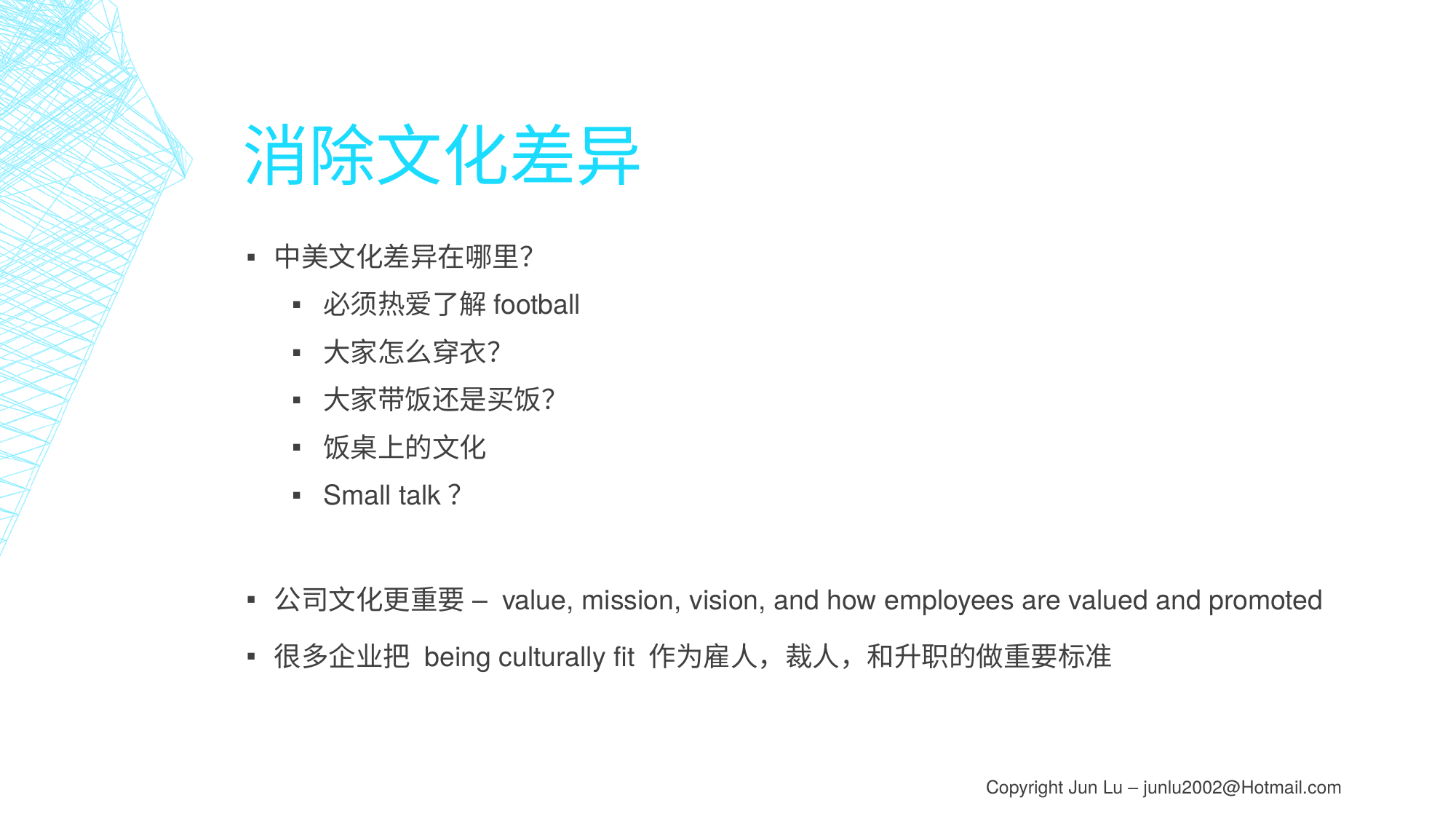

# 消除文化差异
中美文化差异在哪里？
必须热爱了解football
大家怎么穿衣？
大家带饭还是买饭？
饭桌上的文化
Small talk？

公司文化更重要 – value, mission, vision, and how employees are valued and promoted
很多企业把 being culturally fit 作为雇人，裁人，和升职的做重要标准
Copyright Jun Lu – junlu2002@Hotmail.com